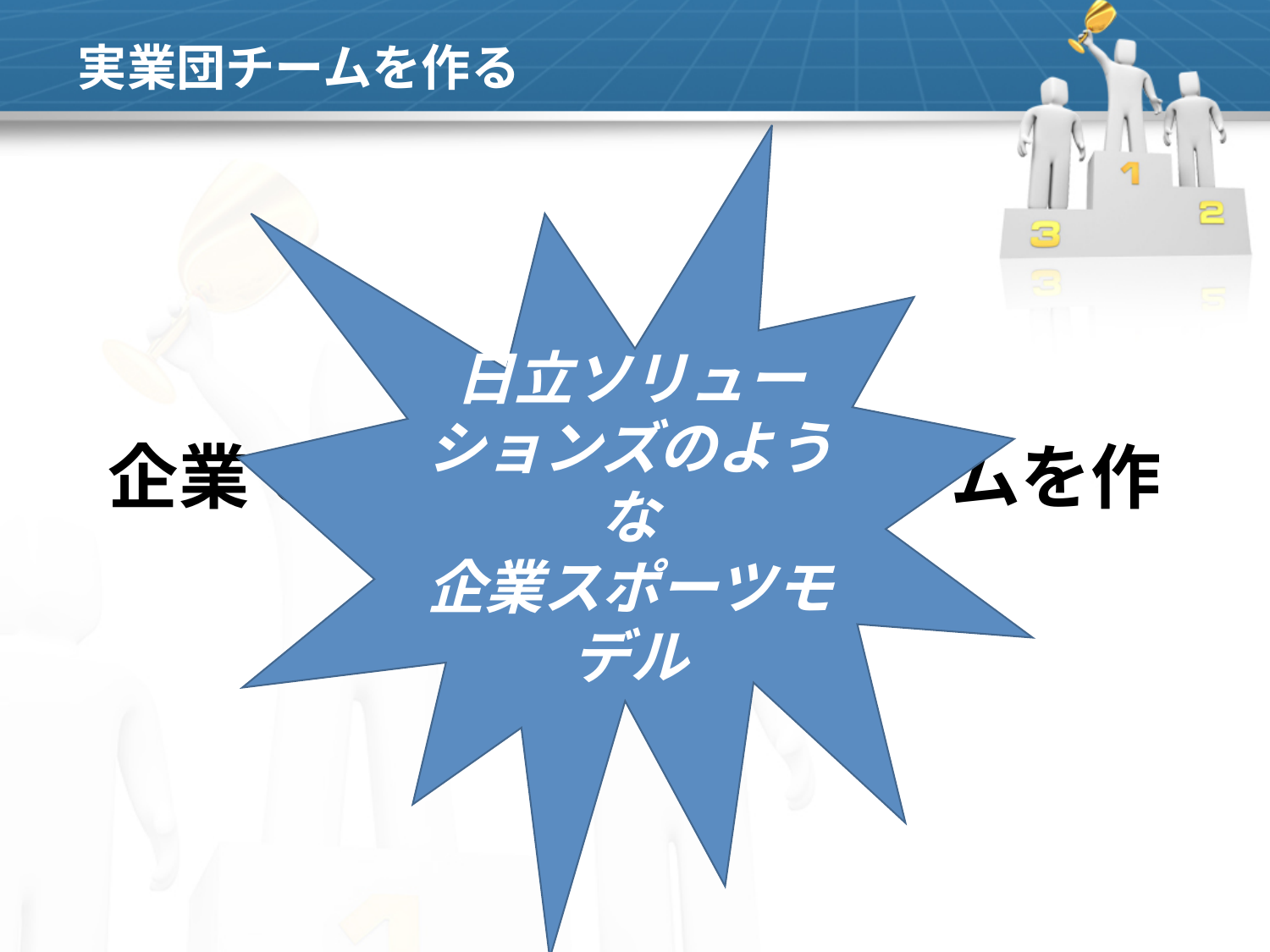

# 実業団チームを作る
日立ソリューションズのような
企業スポーツモデル

企業で障害者スポーツチームを作る